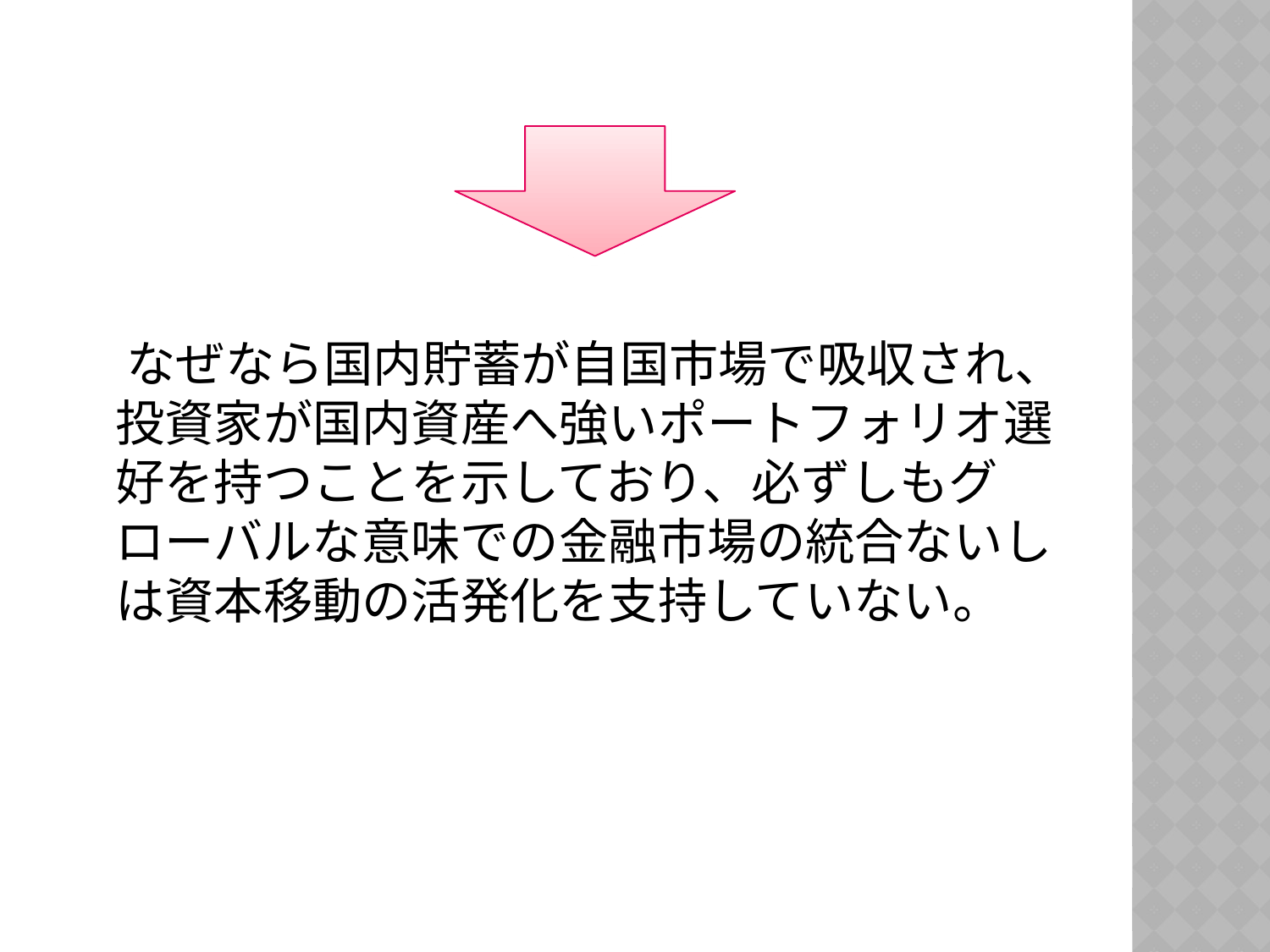

なぜなら国内貯蓄が自国市場で吸収され、投資家が国内資産へ強いポートフォリオ選好を持つことを示しており、必ずしもグローバルな意味での金融市場の統合ないしは資本移動の活発化を支持していない。